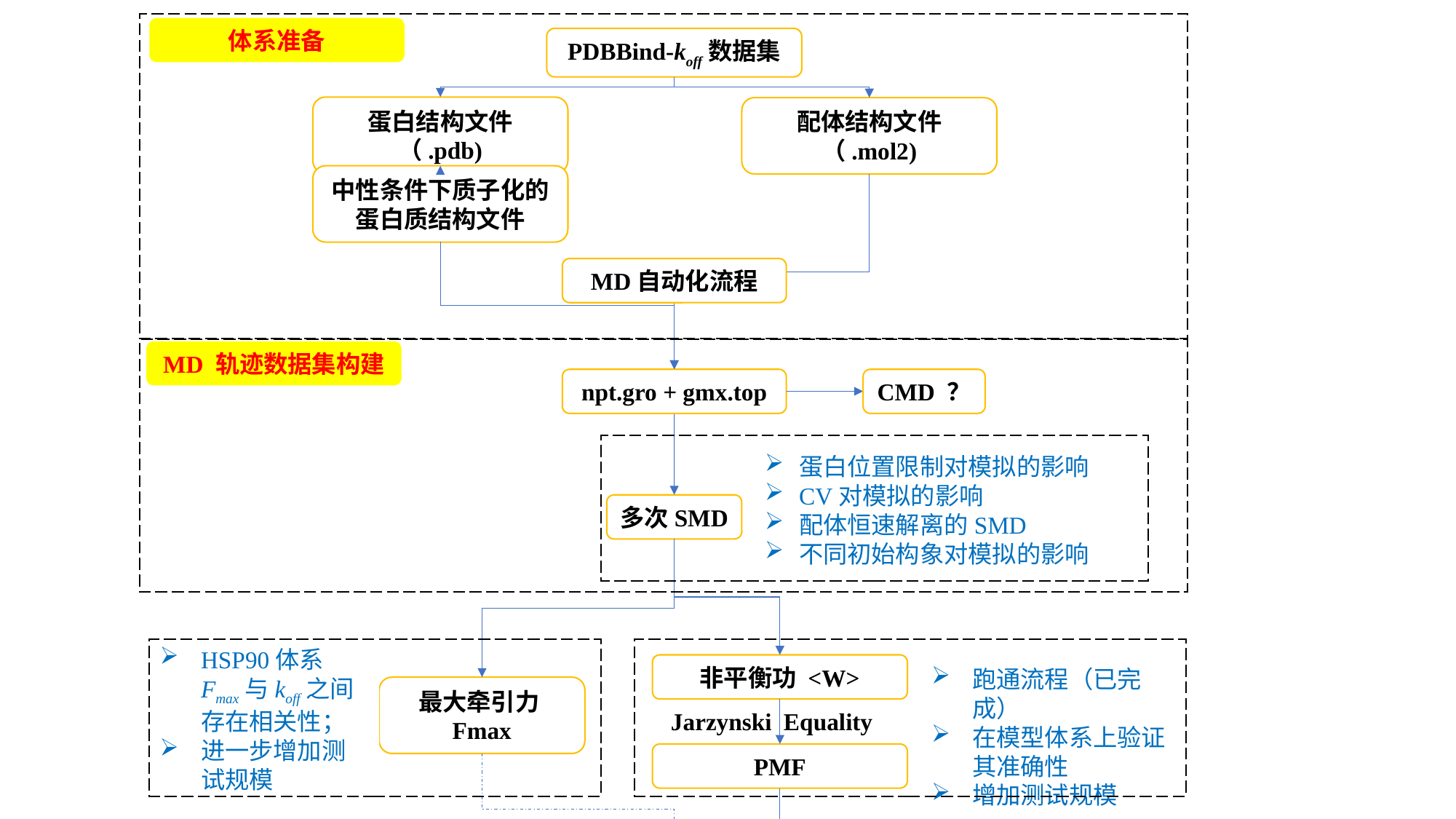

体系准备
PDBBind-koff数据集
蛋白结构文件（.pdb)
配体结构文件（.mol2)
中性条件下质子化的蛋白质结构文件
MD自动化流程

MD 轨迹数据集构建
npt.gro + gmx.top
CMD ？

蛋白位置限制对模拟的影响
CV对模拟的影响
配体恒速解离的SMD
不同初始构象对模拟的影响
多次SMD
HSP90体系Fmax与koff之间存在相关性；
进一步增加测试规模

跑通流程（已完成）
在模型体系上验证其准确性
增加测试规模
非平衡功 <W>
最大牵引力Fmax
Jarzynski  Equality
PMF
Koff预测值